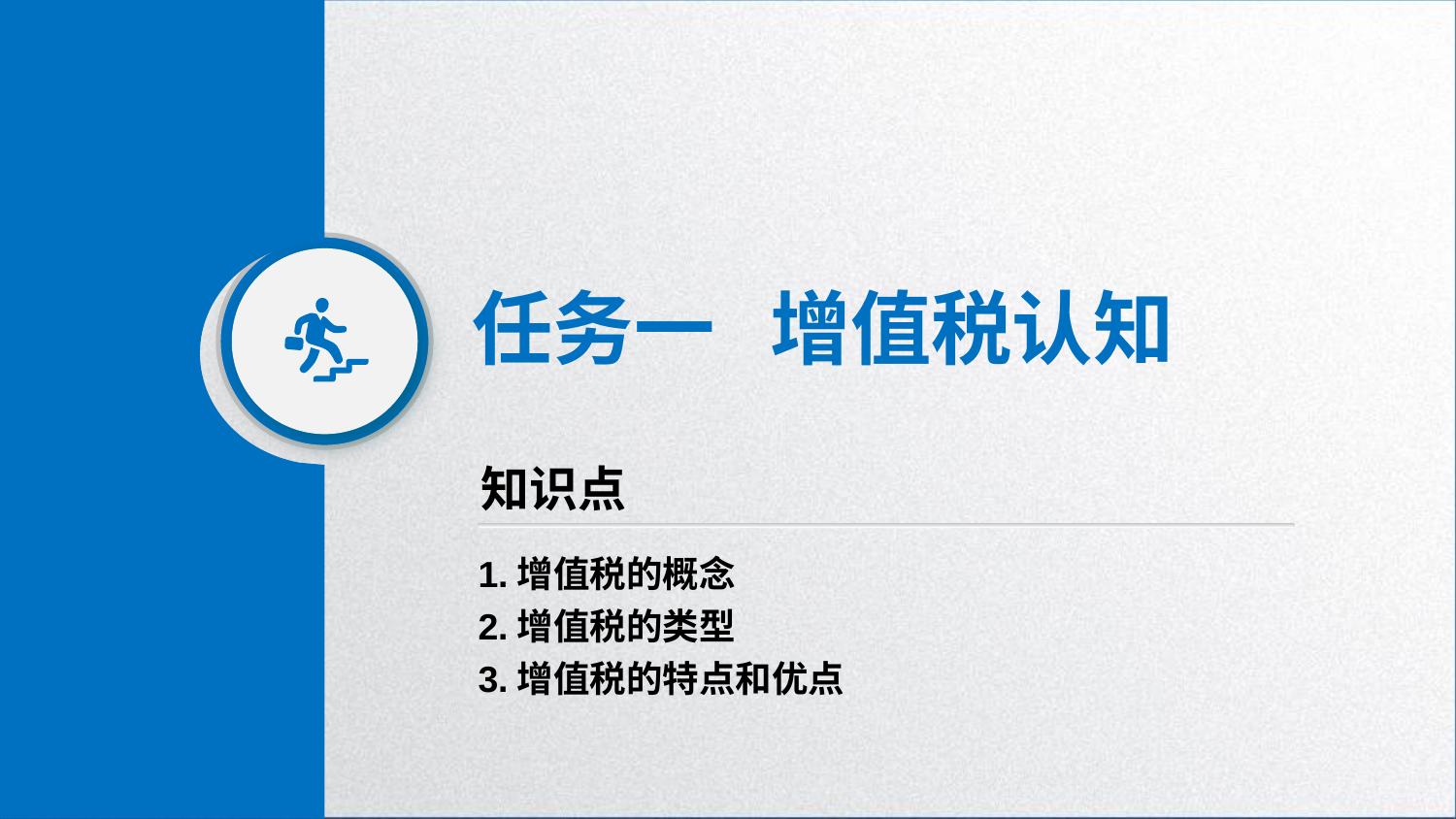

任务一   增值税认知

知识点

1.增值税的概念
2.增值税的类型
3.增值税的特点和优点